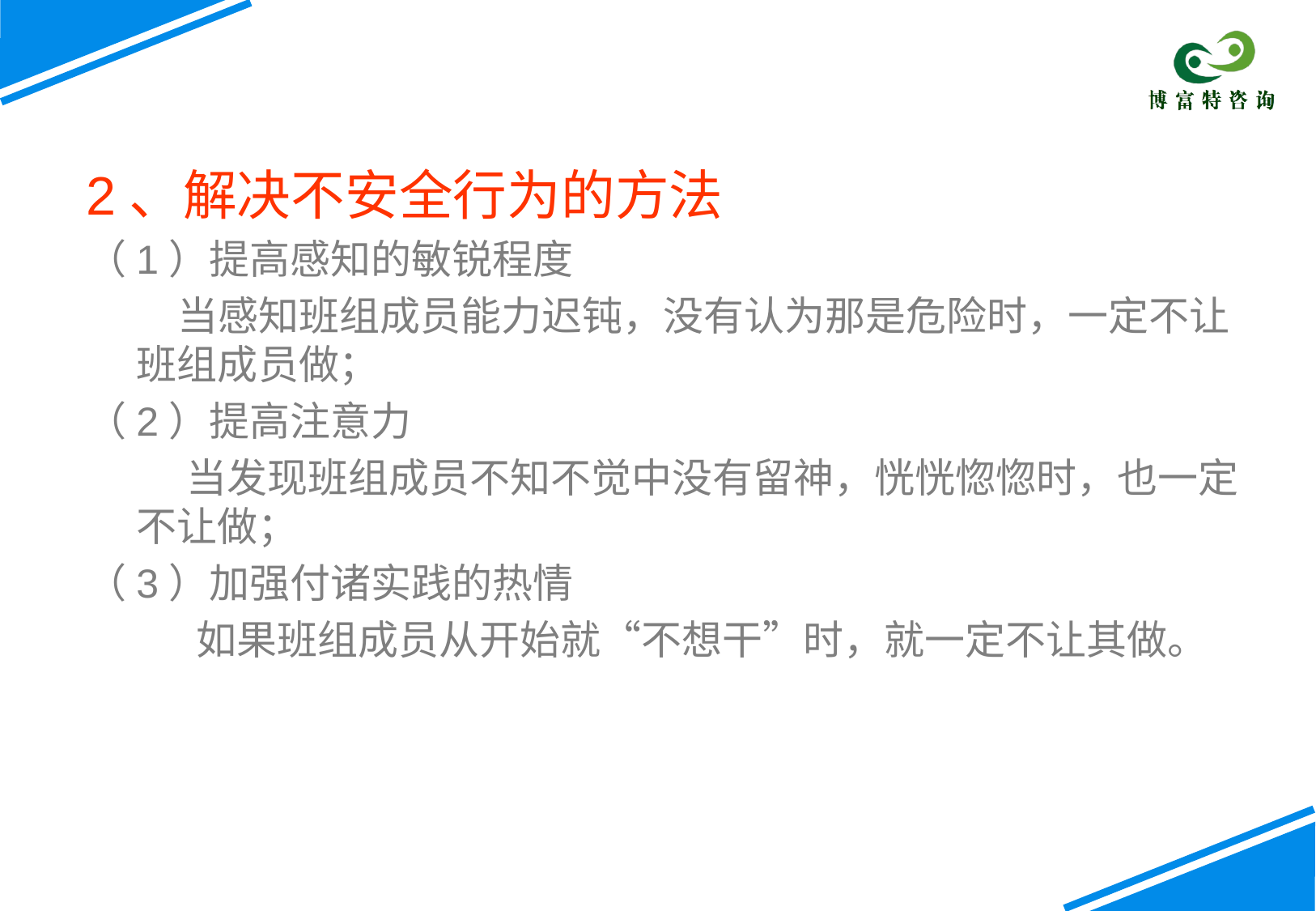

2、解决不安全行为的方法
（1）提高感知的敏锐程度
         当感知班组成员能力迟钝，没有认为那是危险时，一定不让班组成员做；
（2）提高注意力
          当发现班组成员不知不觉中没有留神，恍恍惚惚时，也一定不让做；
（3）加强付诸实践的热情
           如果班组成员从开始就“不想干”时，就一定不让其做。